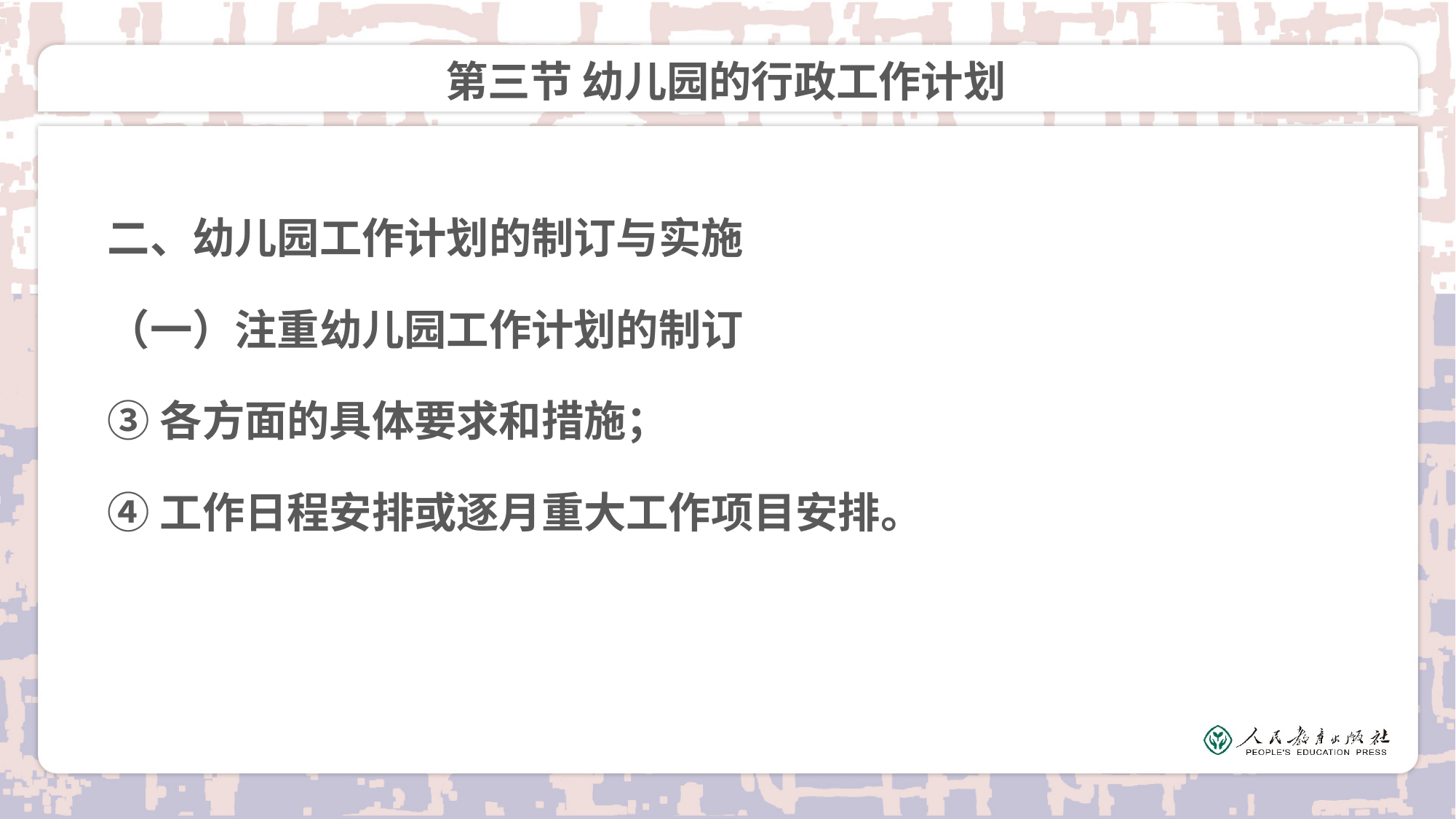

# 第三节 幼儿园的行政工作计划
二、幼儿园工作计划的制订与实施
（一）注重幼儿园工作计划的制订
③各方面的具体要求和措施；
④工作日程安排或逐月重大工作项目安排。